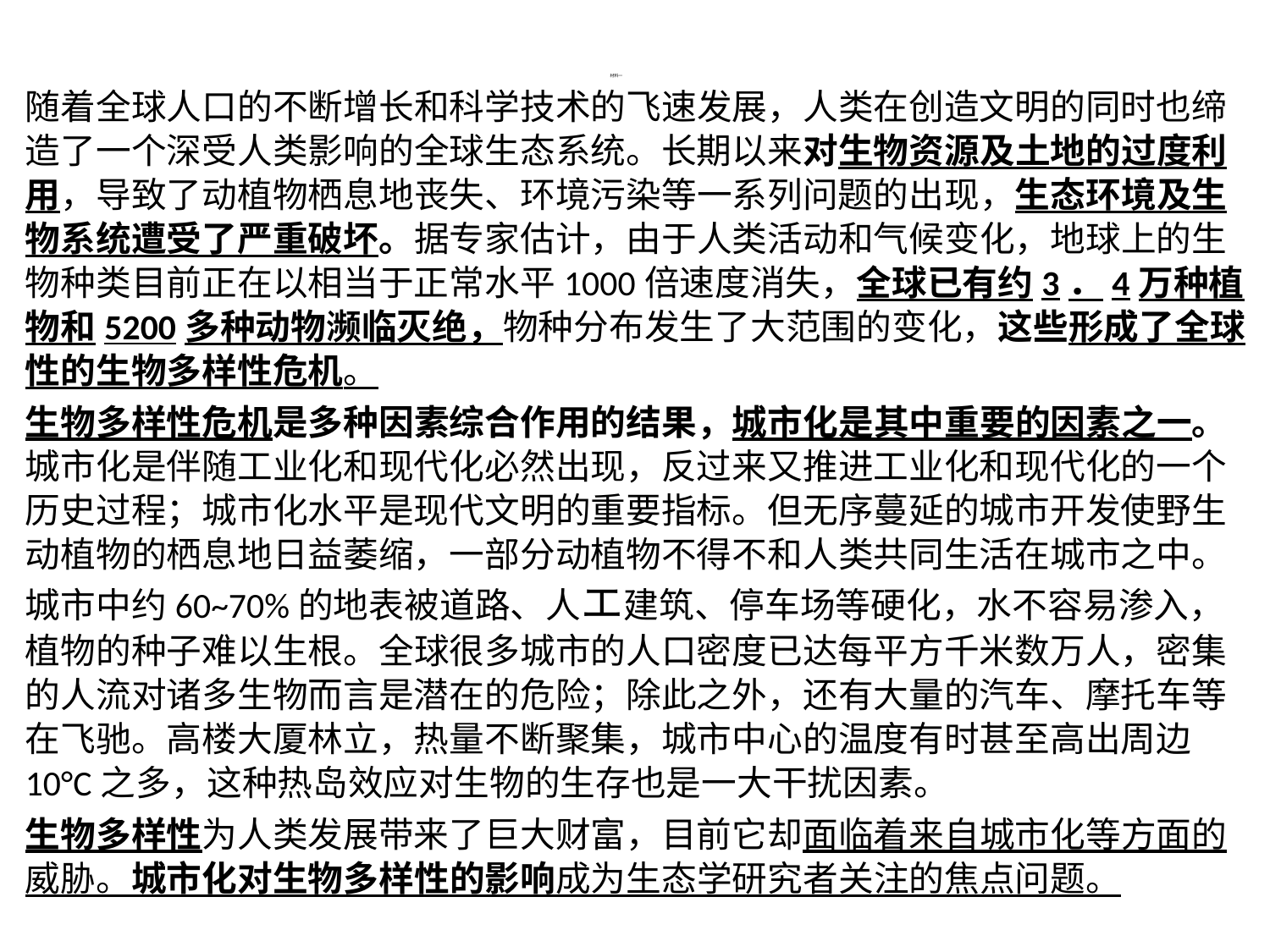

# 材料一
随着全球人口的不断增长和科学技术的飞速发展，人类在创造文明的同时也缔造了一个深受人类影响的全球生态系统。长期以来对生物资源及土地的过度利用，导致了动植物栖息地丧失、环境污染等一系列问题的出现，生态环境及生物系统遭受了严重破坏。据专家估计，由于人类活动和气候变化，地球上的生物种类目前正在以相当于正常水平1000倍速度消失，全球已有约3．4万种植物和5200多种动物濒临灭绝，物种分布发生了大范围的变化，这些形成了全球性的生物多样性危机。
生物多样性危机是多种因素综合作用的结果，城市化是其中重要的因素之一。城市化是伴随工业化和现代化必然出现，反过来又推进工业化和现代化的一个历史过程；城市化水平是现代文明的重要指标。但无序蔓延的城市开发使野生动植物的栖息地日益萎缩，一部分动植物不得不和人类共同生活在城市之中。
城市中约60~70%的地表被道路、人エ建筑、停车场等硬化，水不容易渗入，植物的种子难以生根。全球很多城市的人口密度已达每平方千米数万人，密集的人流对诸多生物而言是潜在的危险；除此之外，还有大量的汽车、摩托车等在飞驰。高楼大厦林立，热量不断聚集，城市中心的温度有时甚至高出周边10°C之多，这种热岛效应对生物的生存也是一大干扰因素。
生物多样性为人类发展带来了巨大财富，目前它却面临着来自城市化等方面的威胁。城市化对生物多样性的影响成为生态学研究者关注的焦点问题。